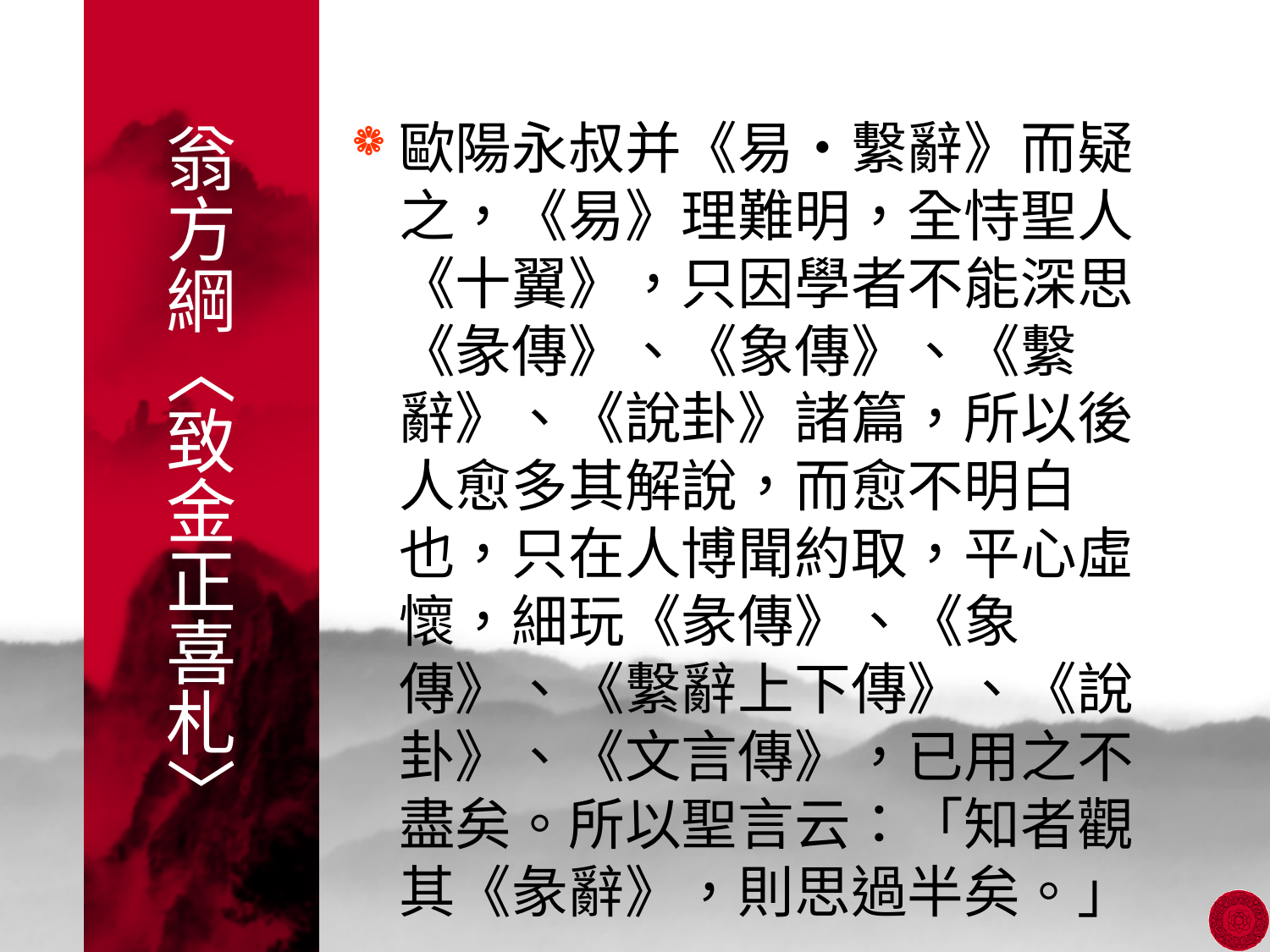

歐陽永叔并《易‧繫辭》而疑之，《易》理難明，全恃聖人《十翼》，只因學者不能深思《彖傳》、《象傳》、《繫辭》、《說卦》諸篇，所以後人愈多其解說，而愈不明白也，只在人博聞約取，平心虛懷，細玩《彖傳》、《象傳》、《繫辭上下傳》、《說卦》、《文言傳》，已用之不盡矣。所以聖言云：「知者觀其《彖辭》，則思過半矣。」
# 翁方綱〈致金正喜札〉